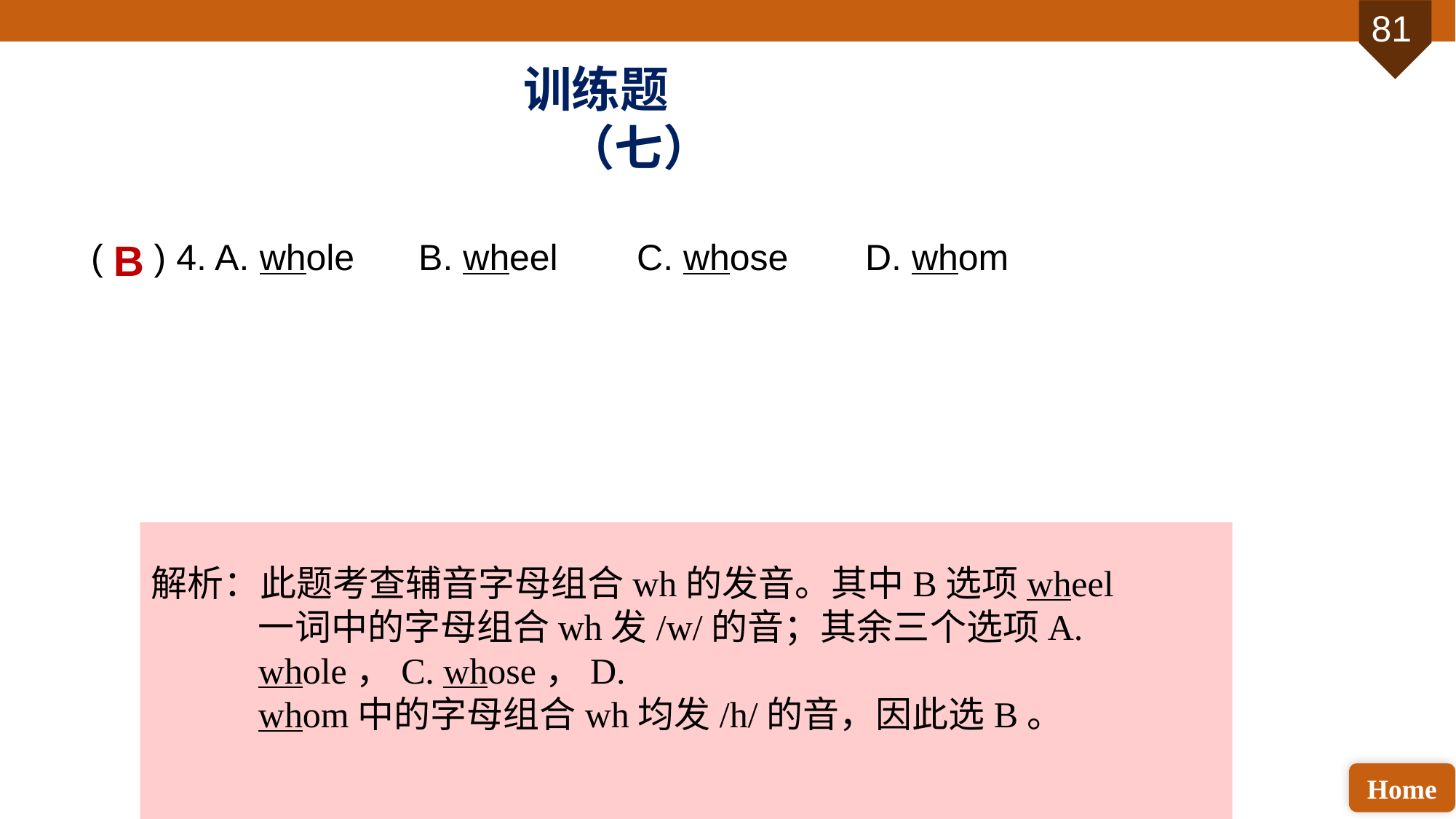

训练题（七）
(     ) 4. A. whole 	B. wheel 	C. whose	 D. whom
B

解析：此题考查辅音字母组合wh的发音。其中B选项wheel一词中的字母组合wh发/w/的音；其余三个选项A. whole，C. whose，D. whom中的字母组合wh均发/h/的音，因此选B。